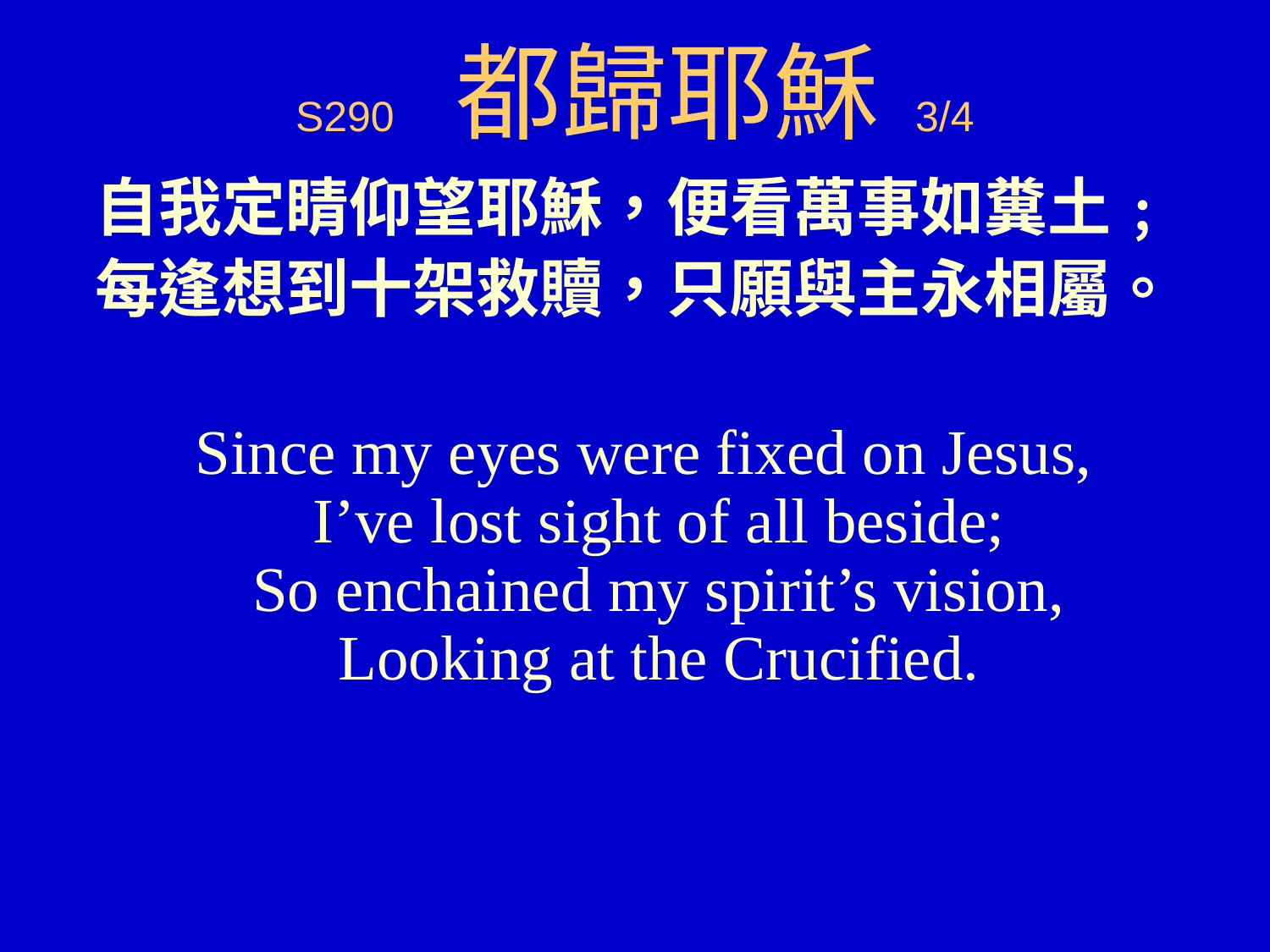

# S290  都歸耶穌 3/4
自我定睛仰望耶穌，便看萬事如糞土﹔
每逢想到十架救贖，只願與主永相屬。

 Since my eyes were fixed on Jesus,
I’ve lost sight of all beside;
So enchained my spirit’s vision,
Looking at the Crucified.